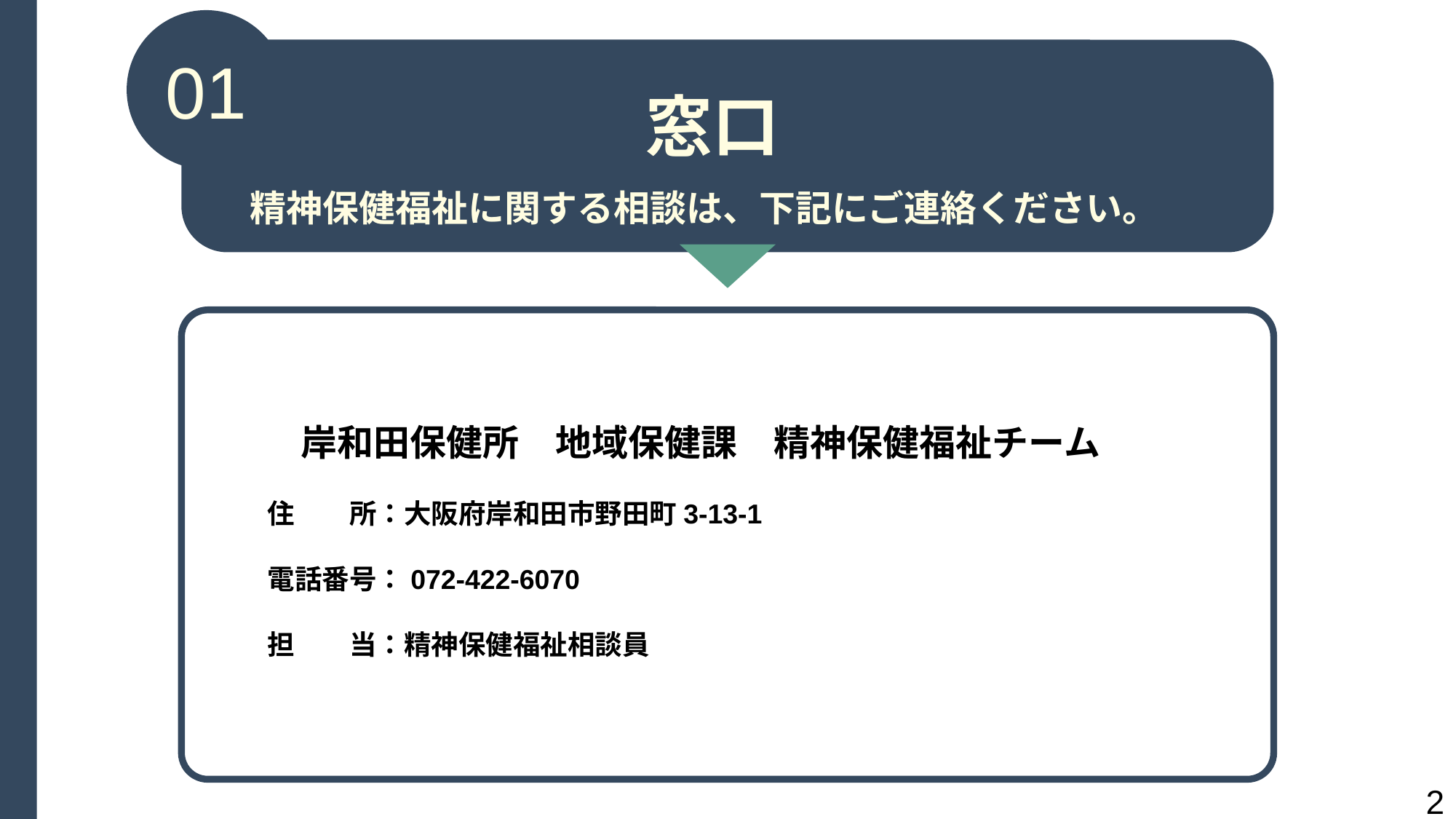

01

窓口
精神保健福祉に関する相談は、下記にご連絡ください。

岸和田保健所　地域保健課　精神保健福祉チーム
　　
　　住　　所：大阪府岸和田市野田町3-13-1

　　電話番号：072-422-6070

　　担　　当：精神保健福祉相談員